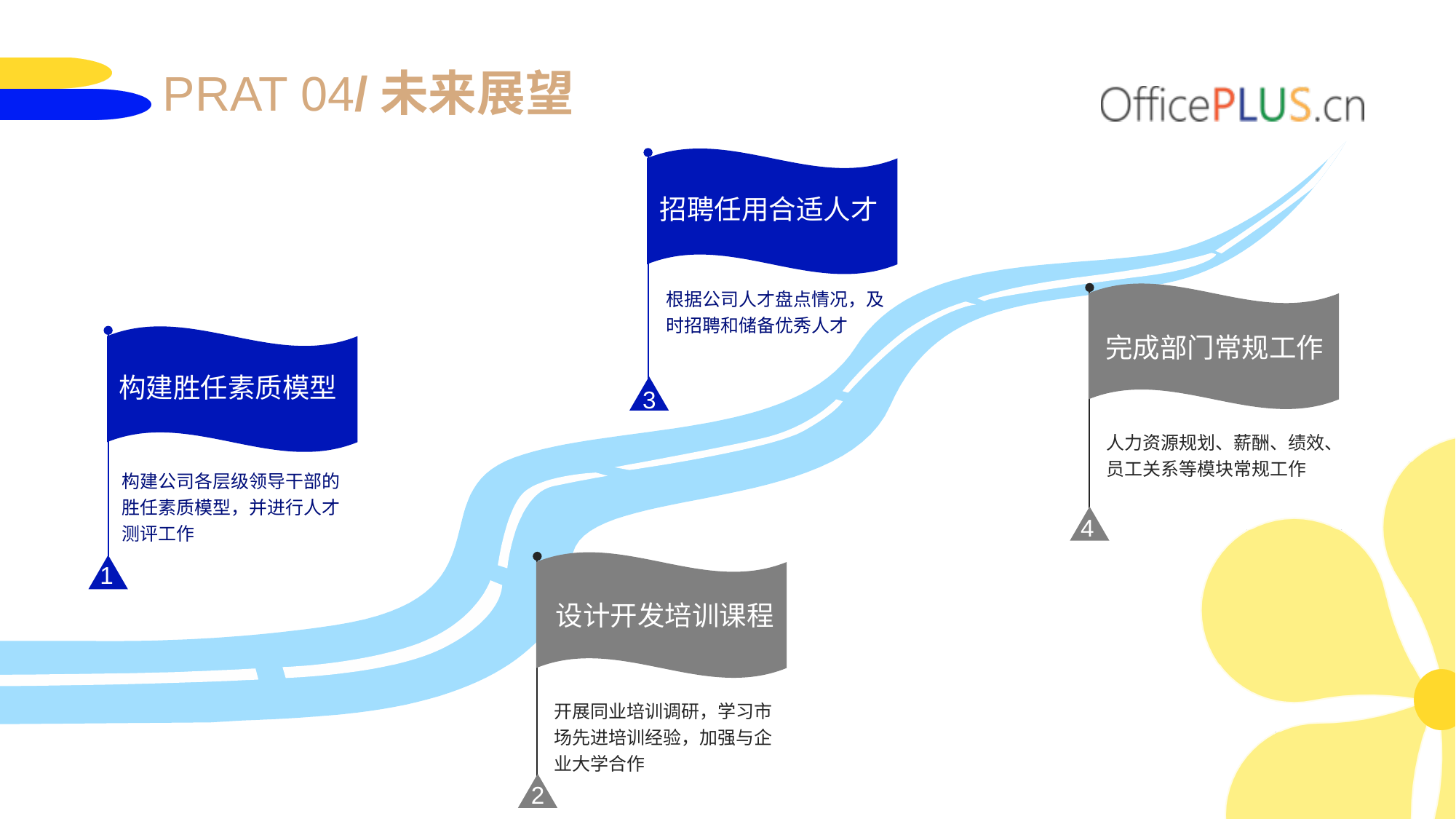

PRAT 04/未来展望

招聘任用合适人才

根据公司人才盘点情况，及时招聘和储备优秀人才

完成部门常规工作

构建胜任素质模型

3

人力资源规划、薪酬、绩效、员工关系等模块常规工作
构建公司各层级领导干部的胜任素质模型，并进行人才测评工作

4

1

设计开发培训课程

开展同业培训调研，学习市场先进培训经验，加强与企业大学合作

2